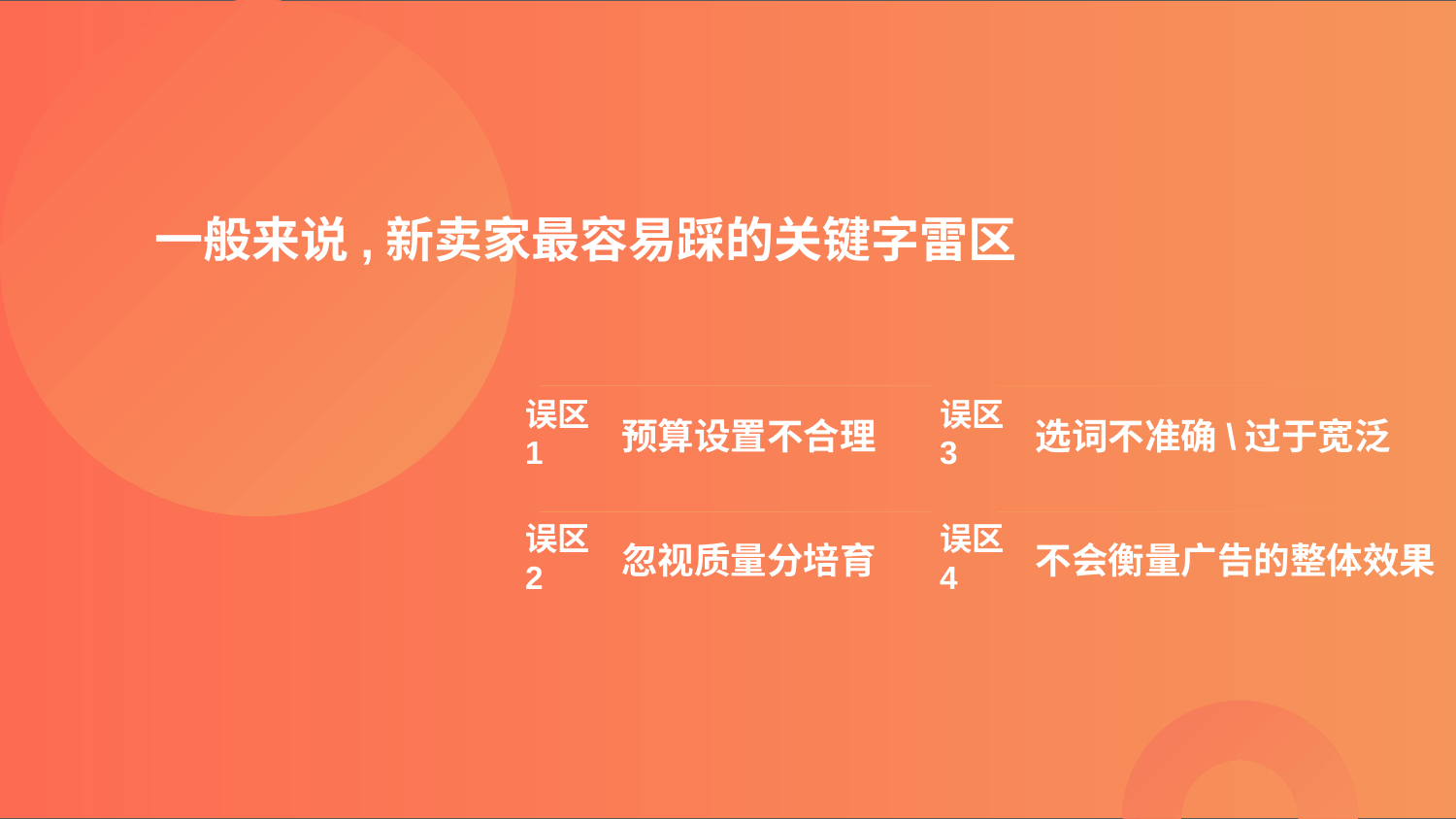

一般来说,新卖家最容易踩的关键字雷区
预算设置不合理
选词不准确\过于宽泛
误区1
误区3
不会衡量广告的整体效果
忽视质量分培育
误区2
误区4